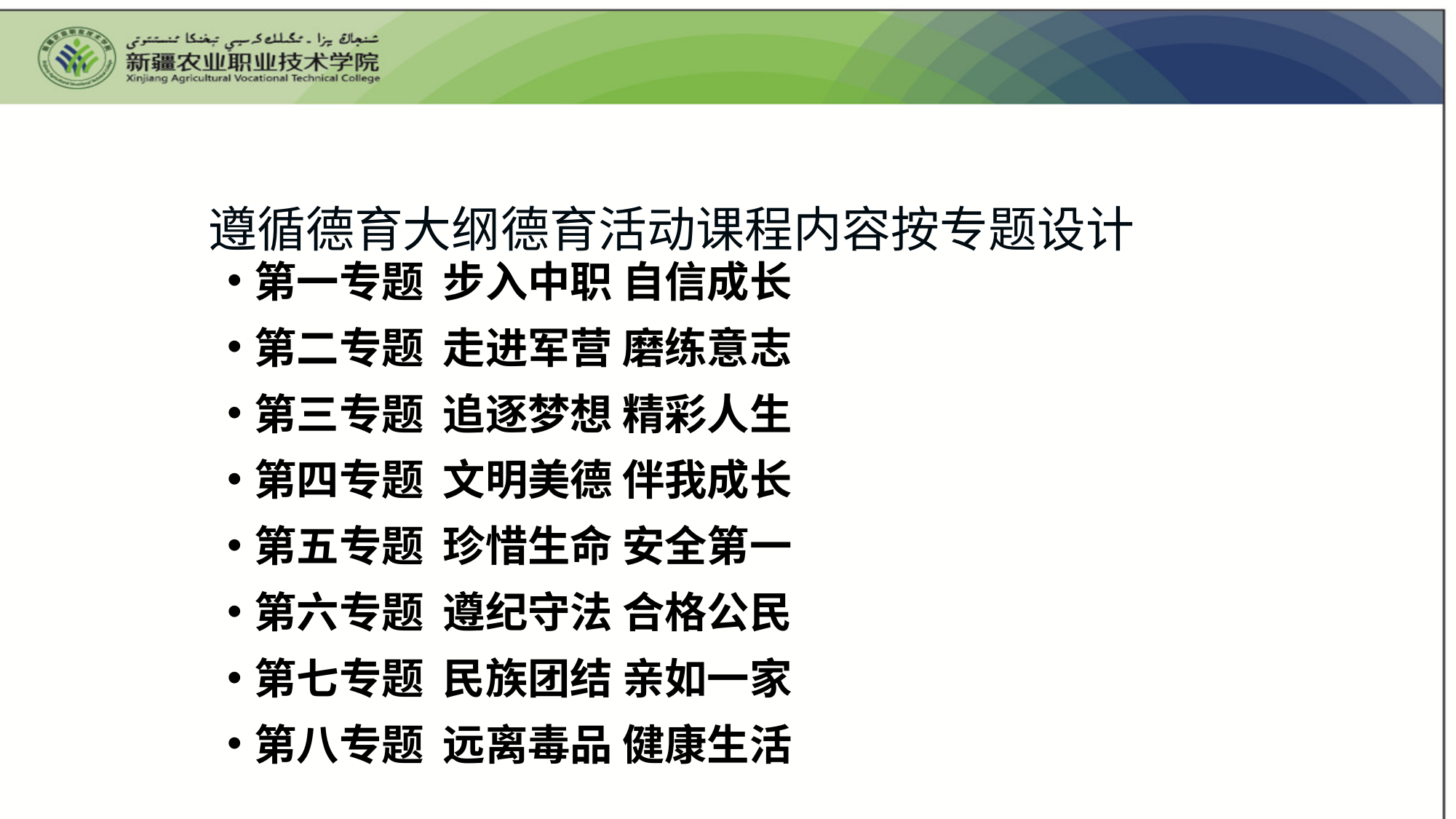

# 遵循德育大纲德育活动课程内容按专题设计

第一专题  步入中职 自信成长
第二专题  走进军营 磨练意志
第三专题  追逐梦想 精彩人生
第四专题  文明美德 伴我成长
第五专题  珍惜生命 安全第一
第六专题  遵纪守法 合格公民
第七专题  民族团结 亲如一家
第八专题  远离毒品 健康生活